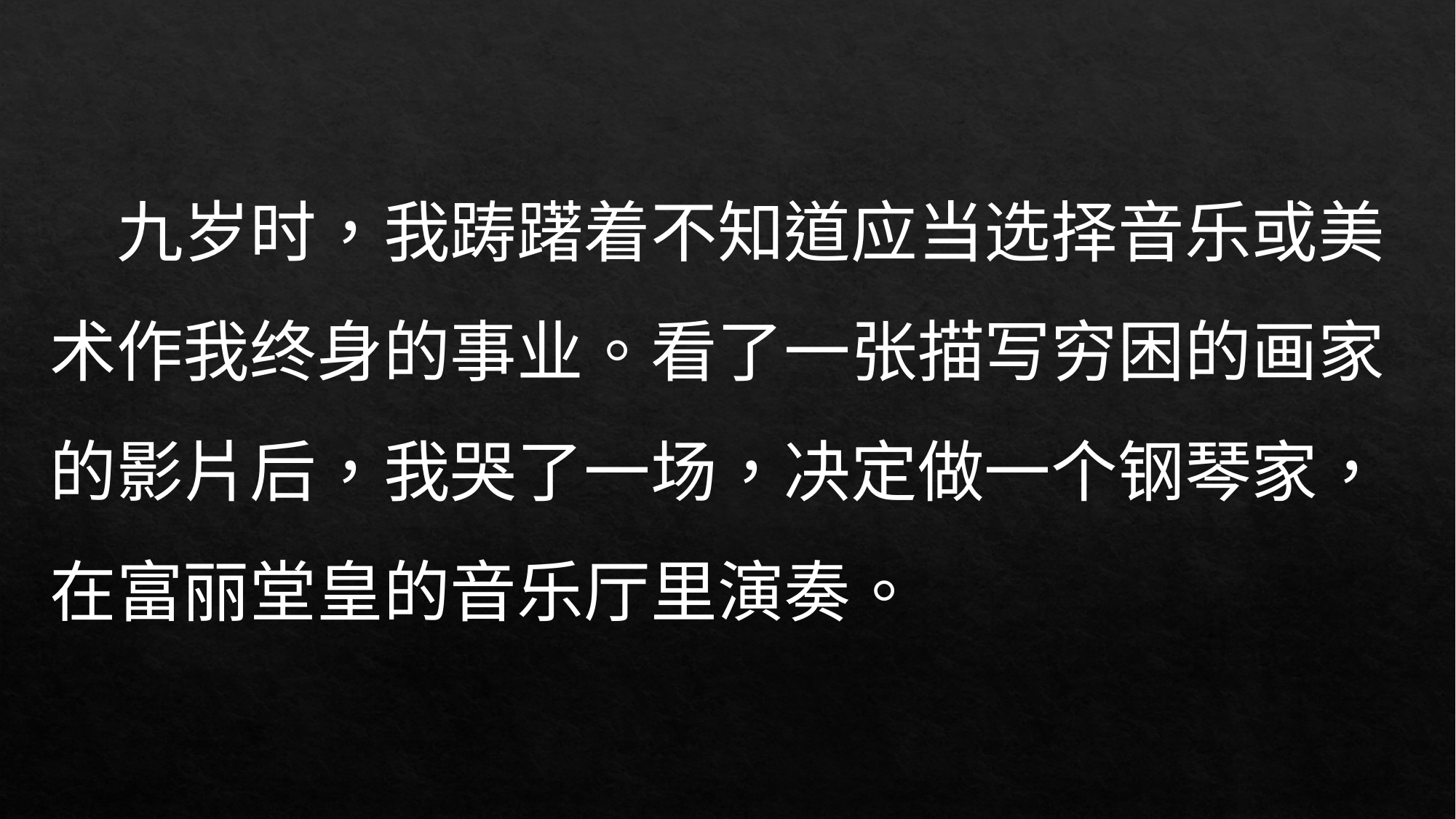

九岁时，我踌躇着不知道应当选择音乐或美术作我终身的事业。看了一张描写穷困的画家的影片后，我哭了一场，决定做一个钢琴家，在富丽堂皇的音乐厅里演奏。